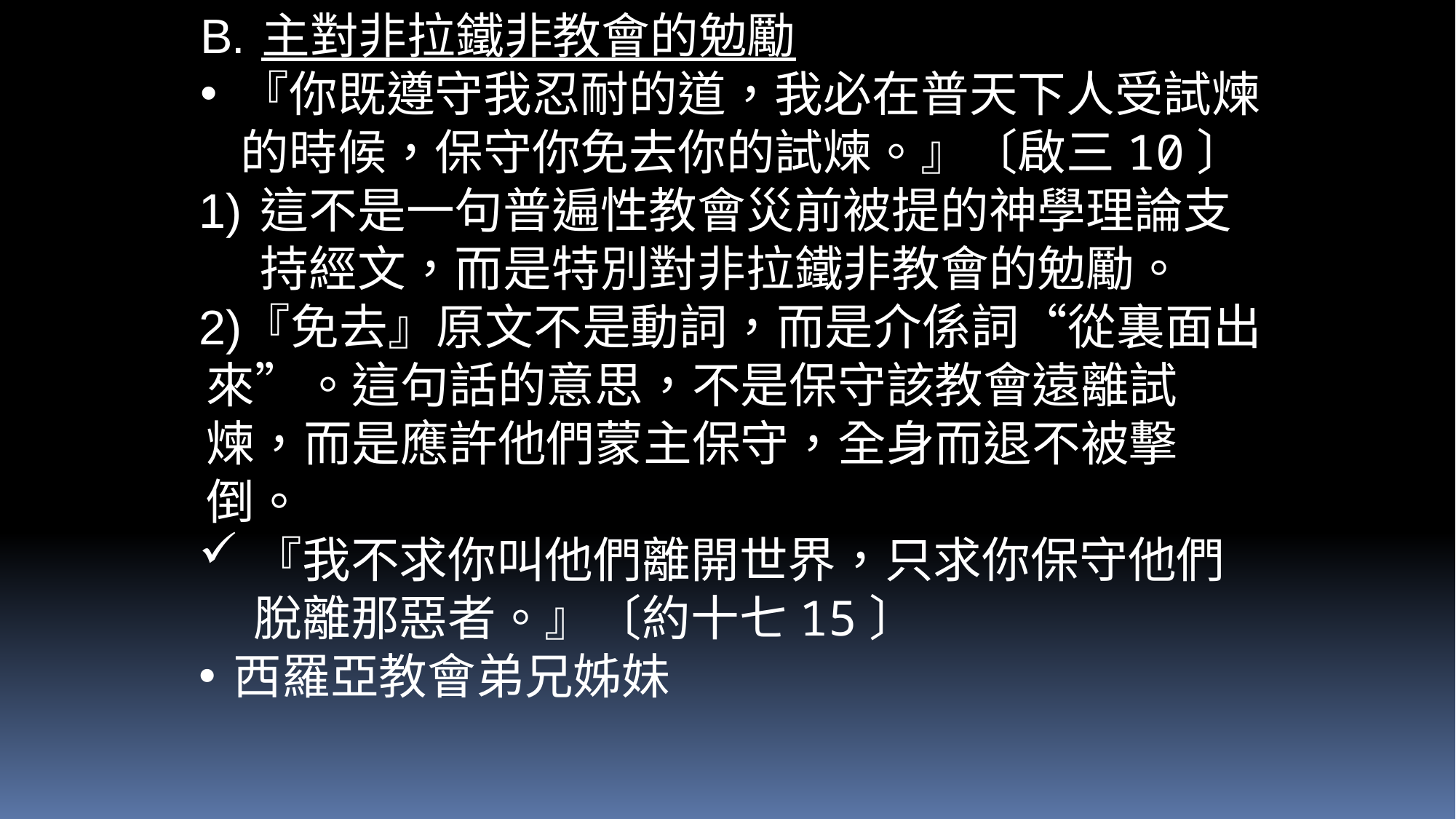

主對非拉鐵非教會的勉勵
『你既遵守我忍耐的道，我必在普天下人受試煉的時候，保守你免去你的試煉。』〔啟三10〕
這不是一句普遍性教會災前被提的神學理論支持經文，而是特別對非拉鐵非教會的勉勵。
『免去』原文不是動詞，而是介係詞“從裏面出來”。這句話的意思，不是保守該教會遠離試煉，而是應許他們蒙主保守，全身而退不被擊倒。
『我不求你叫他們離開世界，只求你保守他們脫離那惡者。』〔約十七15〕
西羅亞教會弟兄姊妹